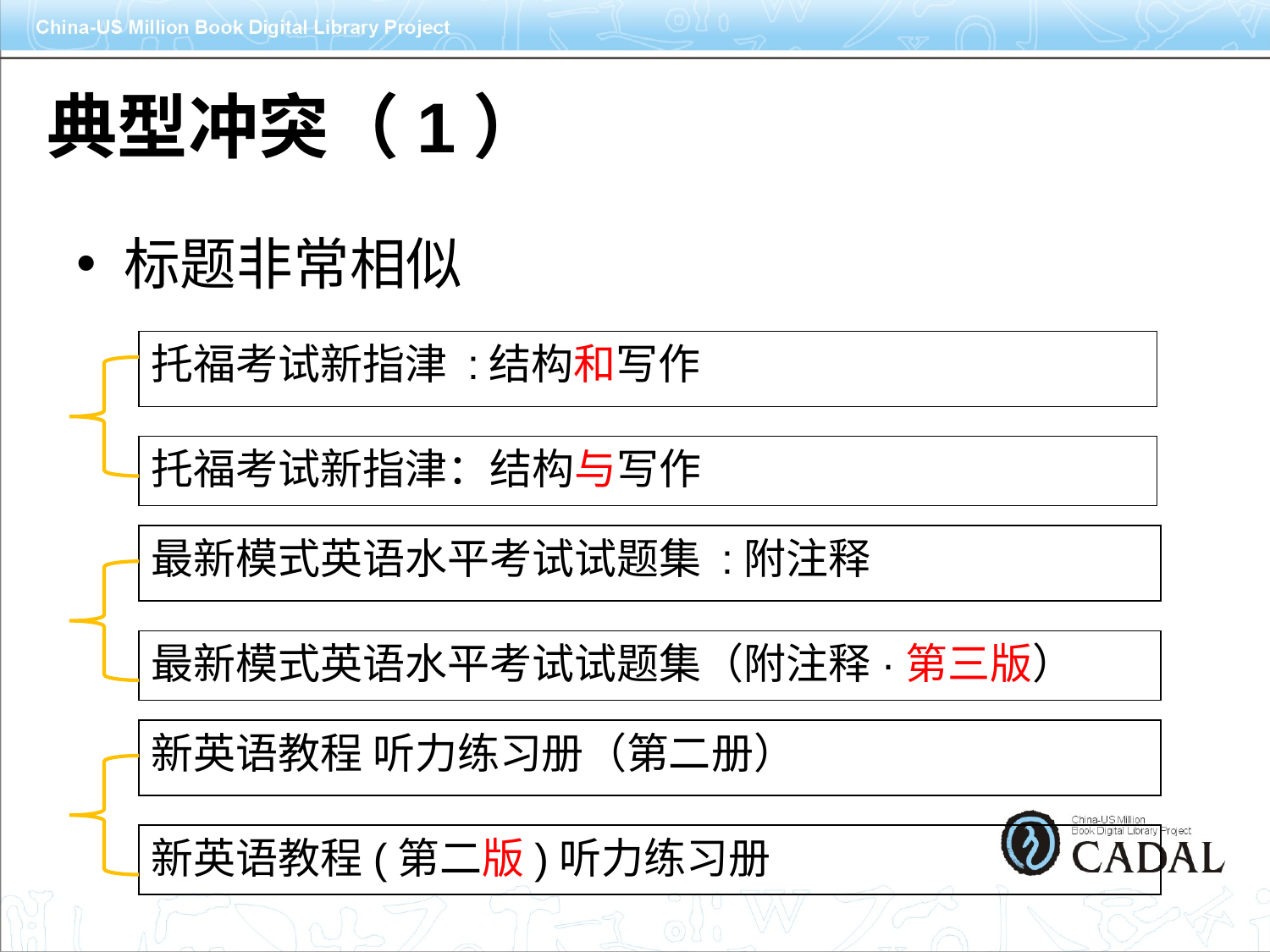

典型冲突（1）
标题非常相似
托福考试新指津 :结构和写作

托福考试新指津：结构与写作
最新模式英语水平考试试题集 :附注释

最新模式英语水平考试试题集（附注释·第三版）
新英语教程 听力练习册（第二册）

新英语教程(第二版)听力练习册